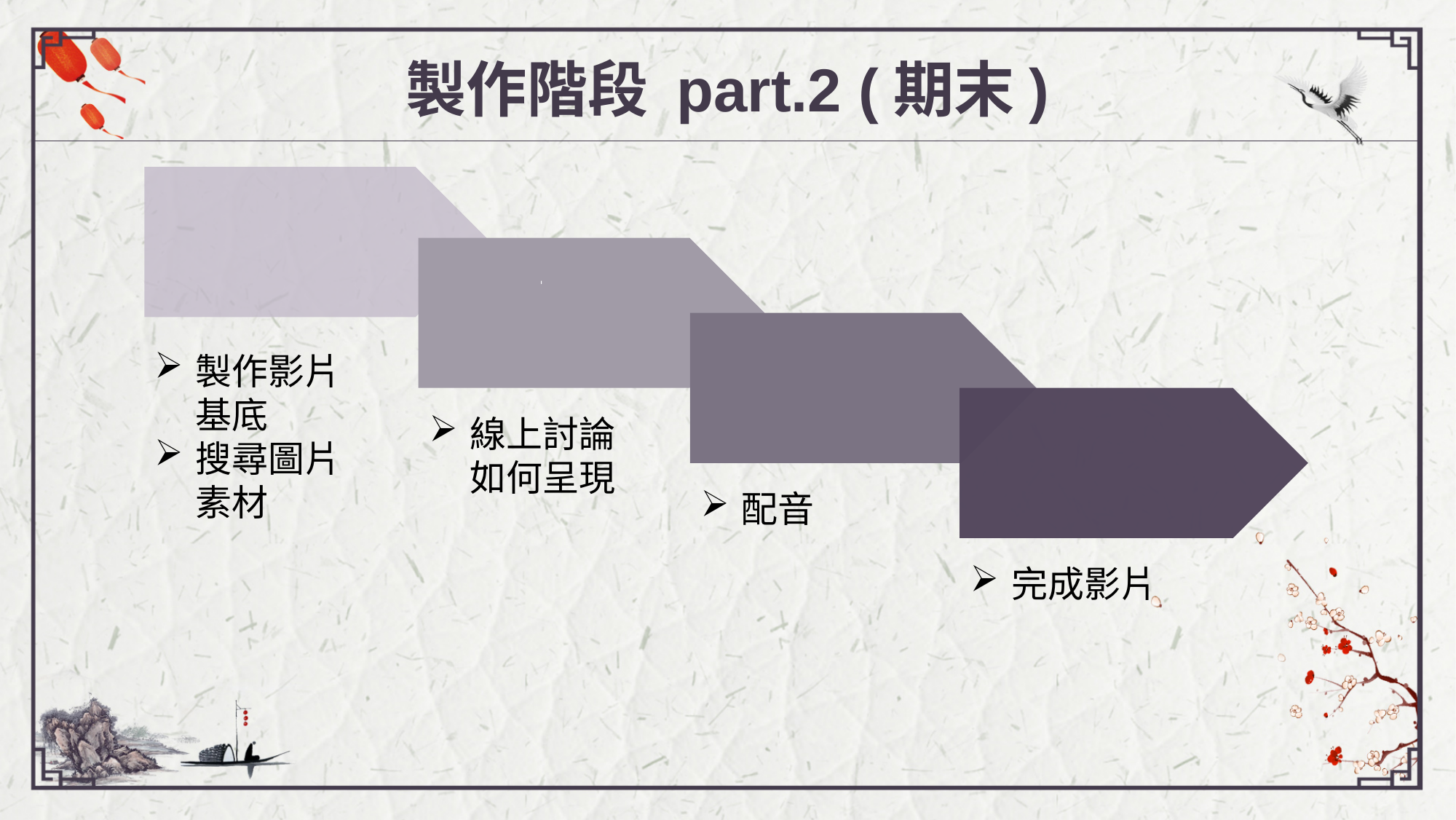

製作階段 part.2 (期末)

製作影片
基底
搜尋圖片
素材
線上討論
如何呈現
配音
完成影片